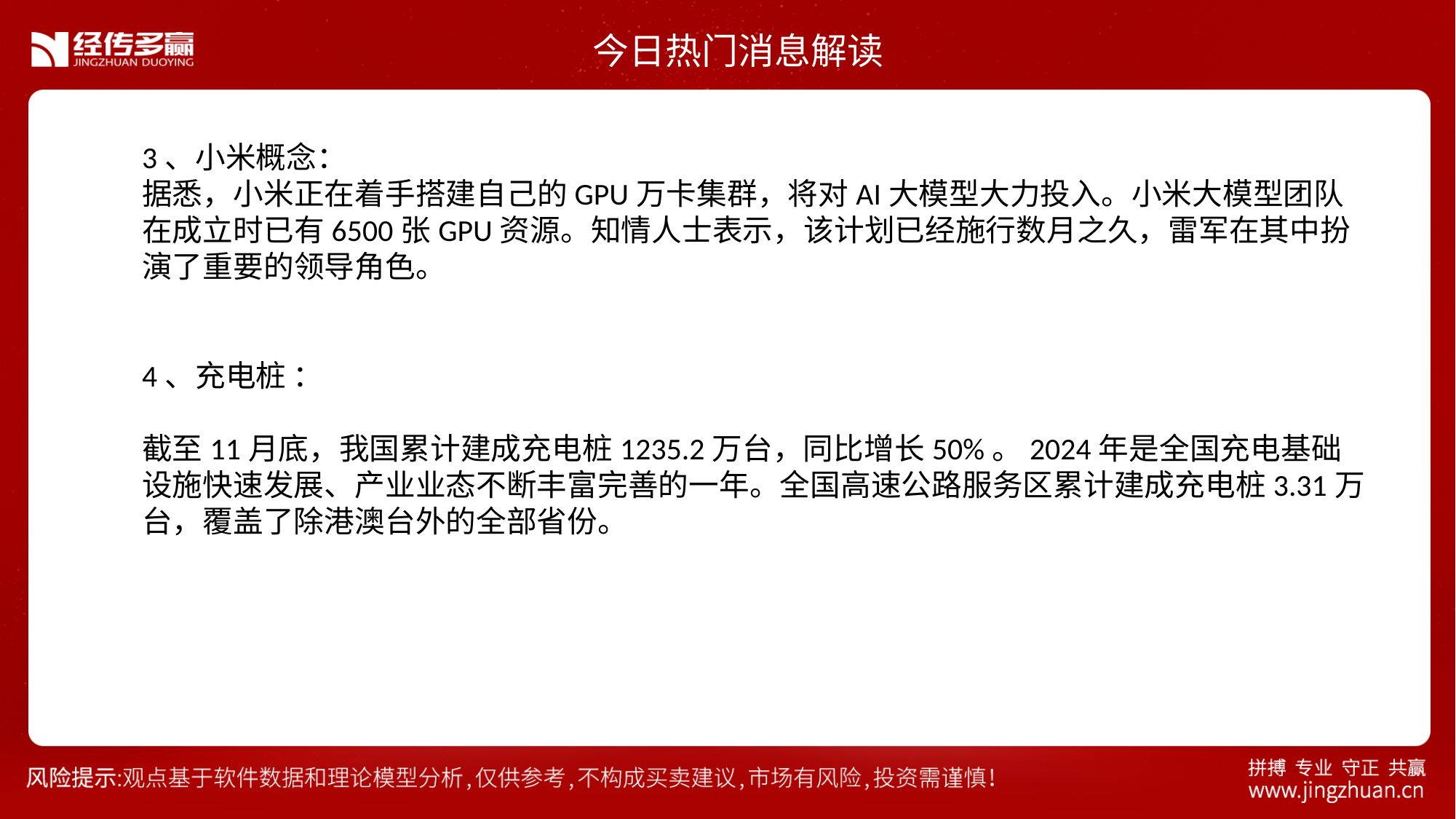

今日热门消息解读
3、小米概念：
据悉，小米正在着手搭建自己的GPU万卡集群，将对AI大模型大力投入。小米大模型团队在成立时已有6500张GPU资源。知情人士表示，该计划已经施行数月之久，雷军在其中扮演了重要的领导角色。

4、充电桩 ：

截至11月底，我国累计建成充电桩1235.2万台，同比增长50%。2024年是全国充电基础设施快速发展、产业业态不断丰富完善的一年。全国高速公路服务区累计建成充电桩3.31万台，覆盖了除港澳台外的全部省份。